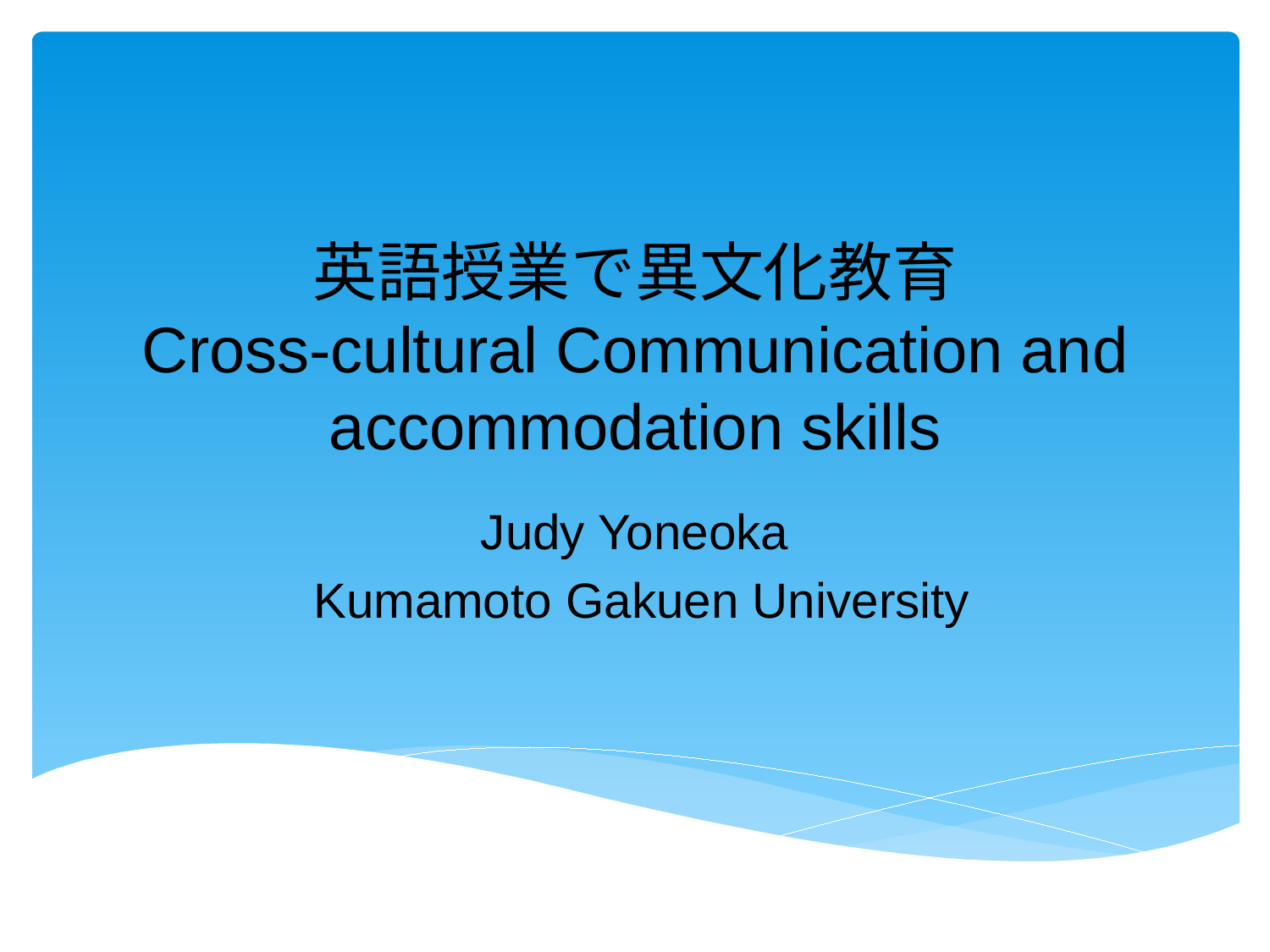

# 英語授業で異文化教育 Cross-cultural Communication and accommodation skills
Judy Yoneoka
 Kumamoto Gakuen University